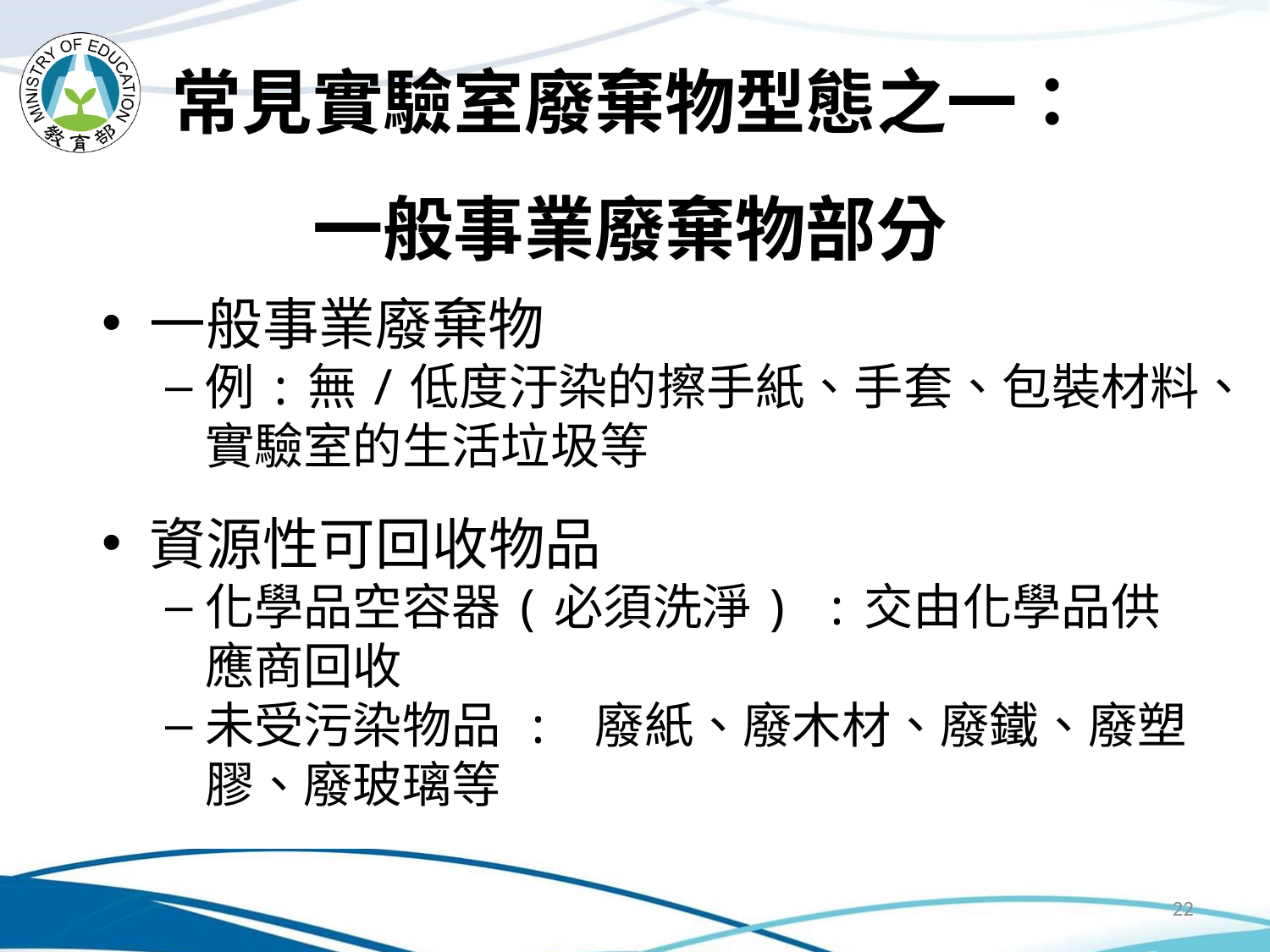

# 常見實驗室廢棄物型態之一： 一般事業廢棄物部分
一般事業廢棄物
例:無/低度汙染的擦手紙、手套、包裝材料、實驗室的生活垃圾等
資源性可回收物品
化學品空容器(必須洗淨) :交由化學品供應商回收
未受污染物品 : 廢紙、廢木材、廢鐵、廢塑膠、廢玻璃等
22